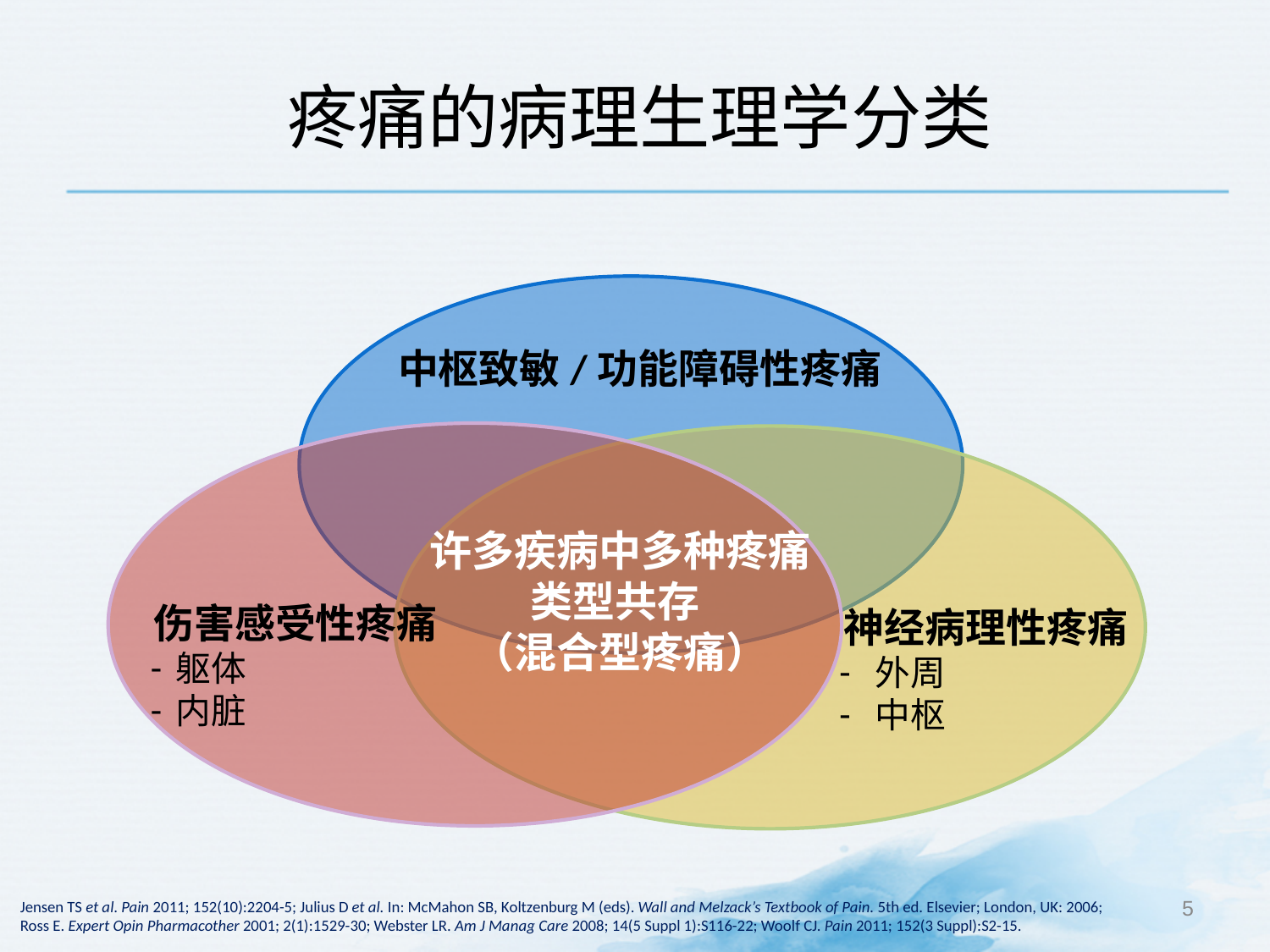

疼痛的病理生理学分类

中枢致敏/功能障碍性疼痛
许多疾病中多种疼痛类型共存
（混合型疼痛）
伤害感受性疼痛
躯体
内脏
神经病理性疼痛
外周
中枢
5
Jensen TS et al. Pain 2011; 152(10):2204-5; Julius D et al. In: McMahon SB, Koltzenburg M (eds). Wall and Melzack’s Textbook of Pain. 5th ed. Elsevier; London, UK: 2006;
Ross E. Expert Opin Pharmacother 2001; 2(1):1529-30; Webster LR. Am J Manag Care 2008; 14(5 Suppl 1):S116-22; Woolf CJ. Pain 2011; 152(3 Suppl):S2-15.